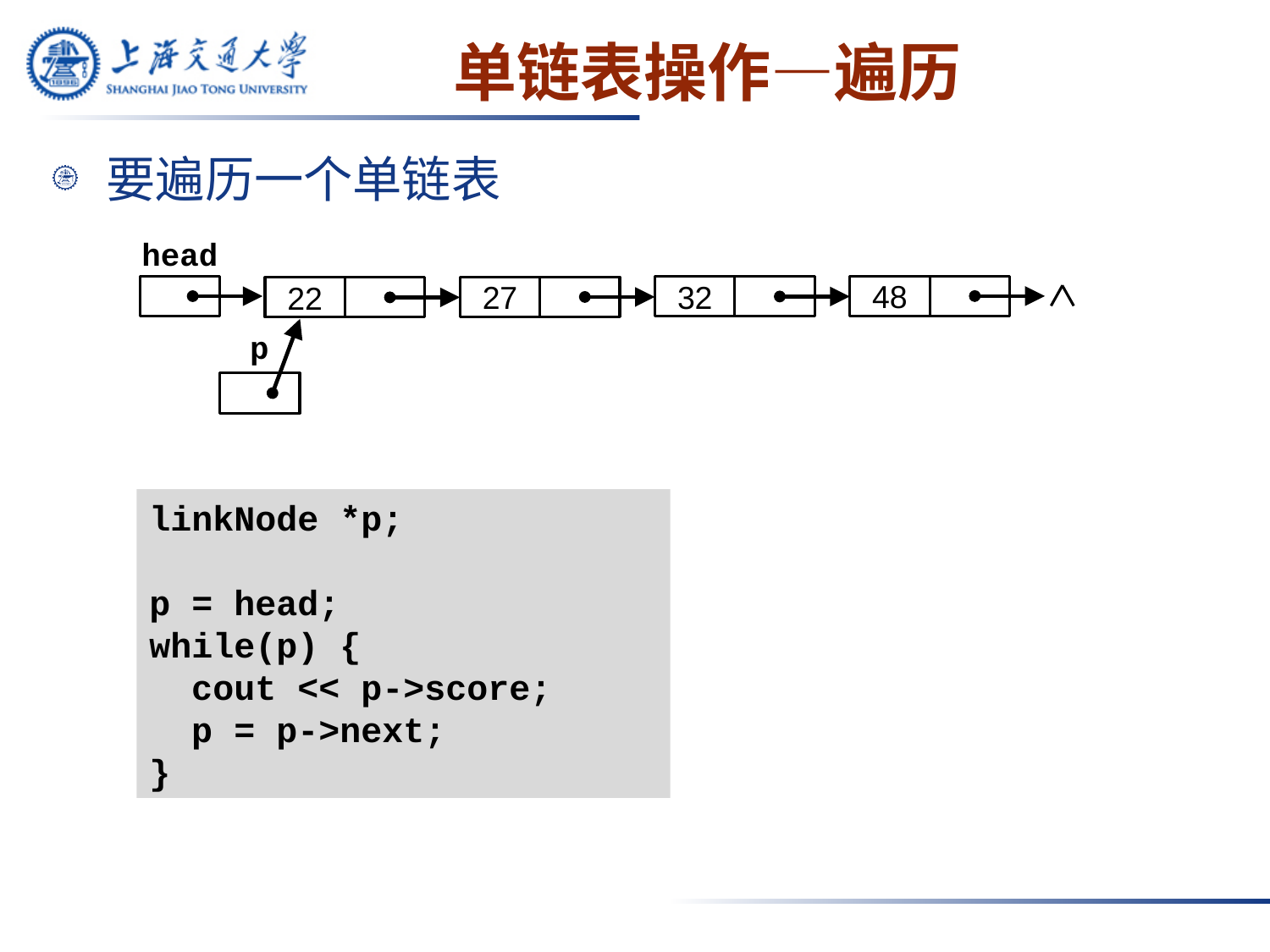

# 单链表操作—遍历
要遍历一个单链表
head

48

32

27

22

p

linkNode *p;

p = head;
while(p) {
  cout << p->score;
  p = p->next;
}